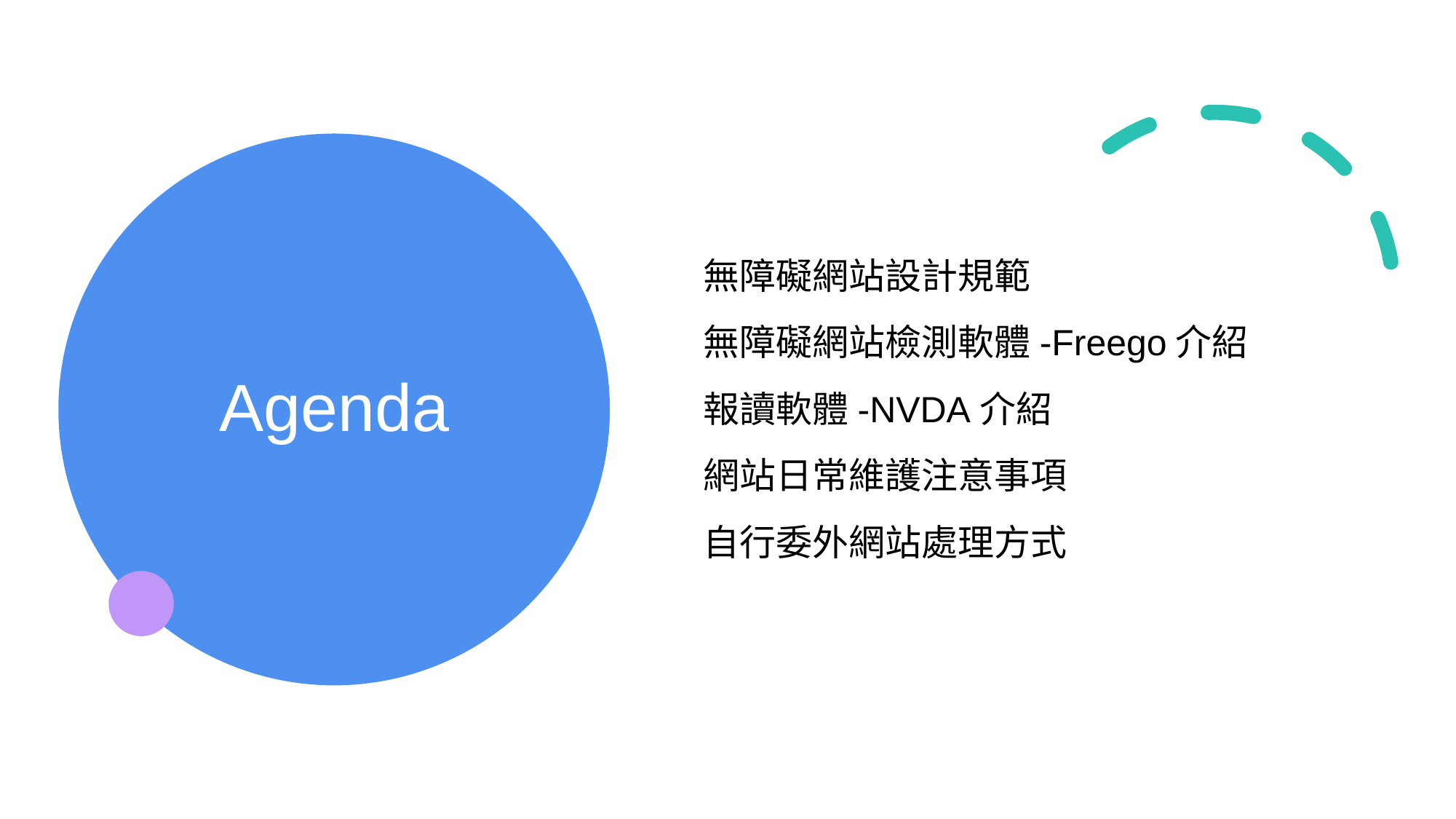

無障礙網站設計規範
無障礙網站檢測軟體-Freego介紹
報讀軟體-NVDA介紹
網站日常維護注意事項
自行委外網站處理方式
# Agenda